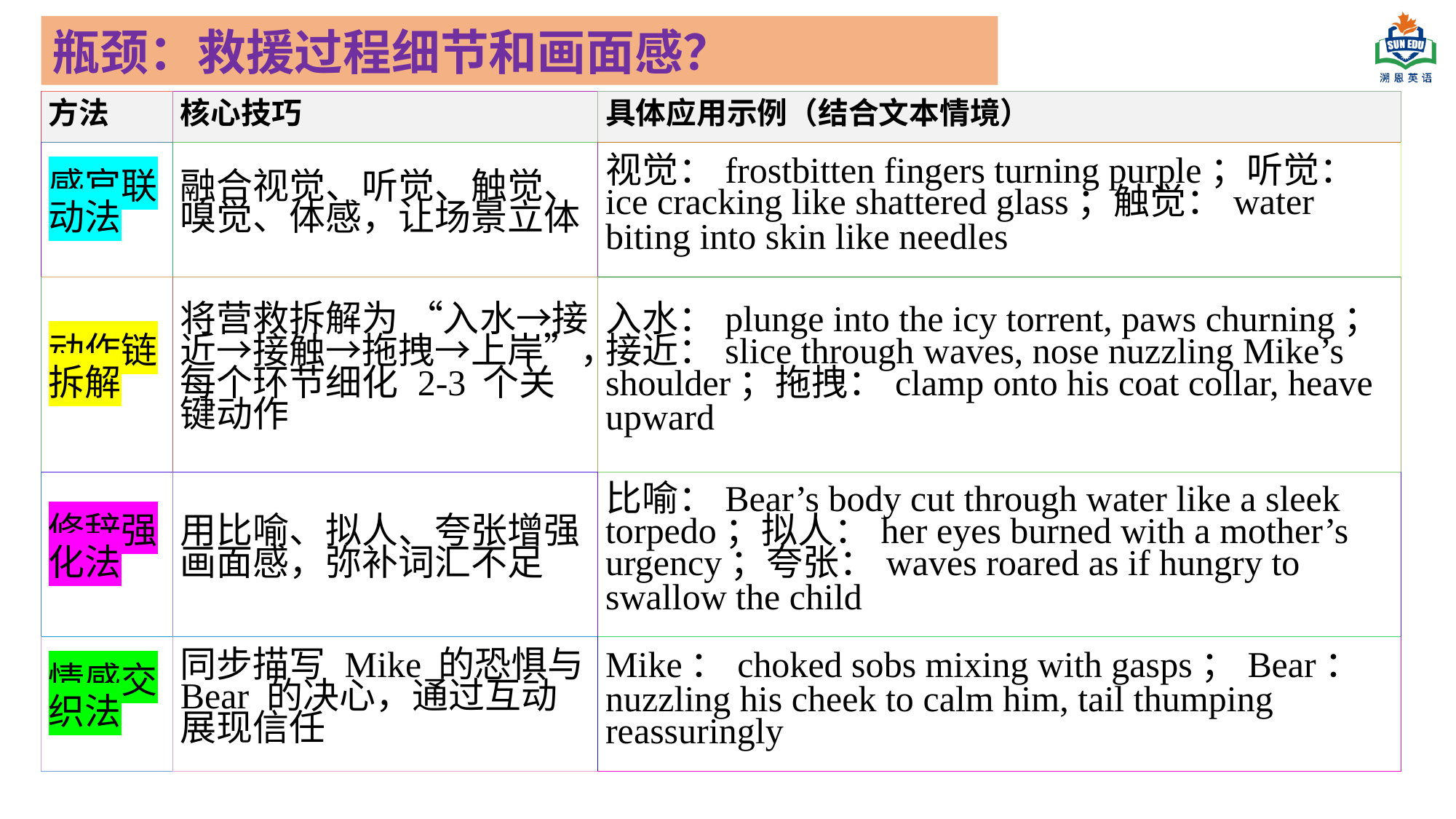

瓶颈：救援过程细节和画面感？
| 方法 | 核心技巧 | 具体应用示例（结合文本情境） |
| --- | --- | --- |
| 感官联动法 | 融合视觉、听觉、触觉、嗅觉、体感，让场景立体 | 视觉：frostbitten fingers turning purple；听觉：ice cracking like shattered glass；触觉：water biting into skin like needles |
| 动作链拆解 | 将营救拆解为 “入水→接近→接触→拖拽→上岸”，每个环节细化 2-3 个关键动作 | 入水：plunge into the icy torrent, paws churning；接近：slice through waves, nose nuzzling Mike’s shoulder；拖拽：clamp onto his coat collar, heave upward |
| 修辞强化法 | 用比喻、拟人、夸张增强画面感，弥补词汇不足 | 比喻：Bear’s body cut through water like a sleek torpedo；拟人：her eyes burned with a mother’s urgency；夸张：waves roared as if hungry to swallow the child |
| 情感交织法 | 同步描写 Mike 的恐惧与 Bear 的决心，通过互动展现信任 | Mike：choked sobs mixing with gasps；Bear：nuzzling his cheek to calm him, tail thumping reassuringly |